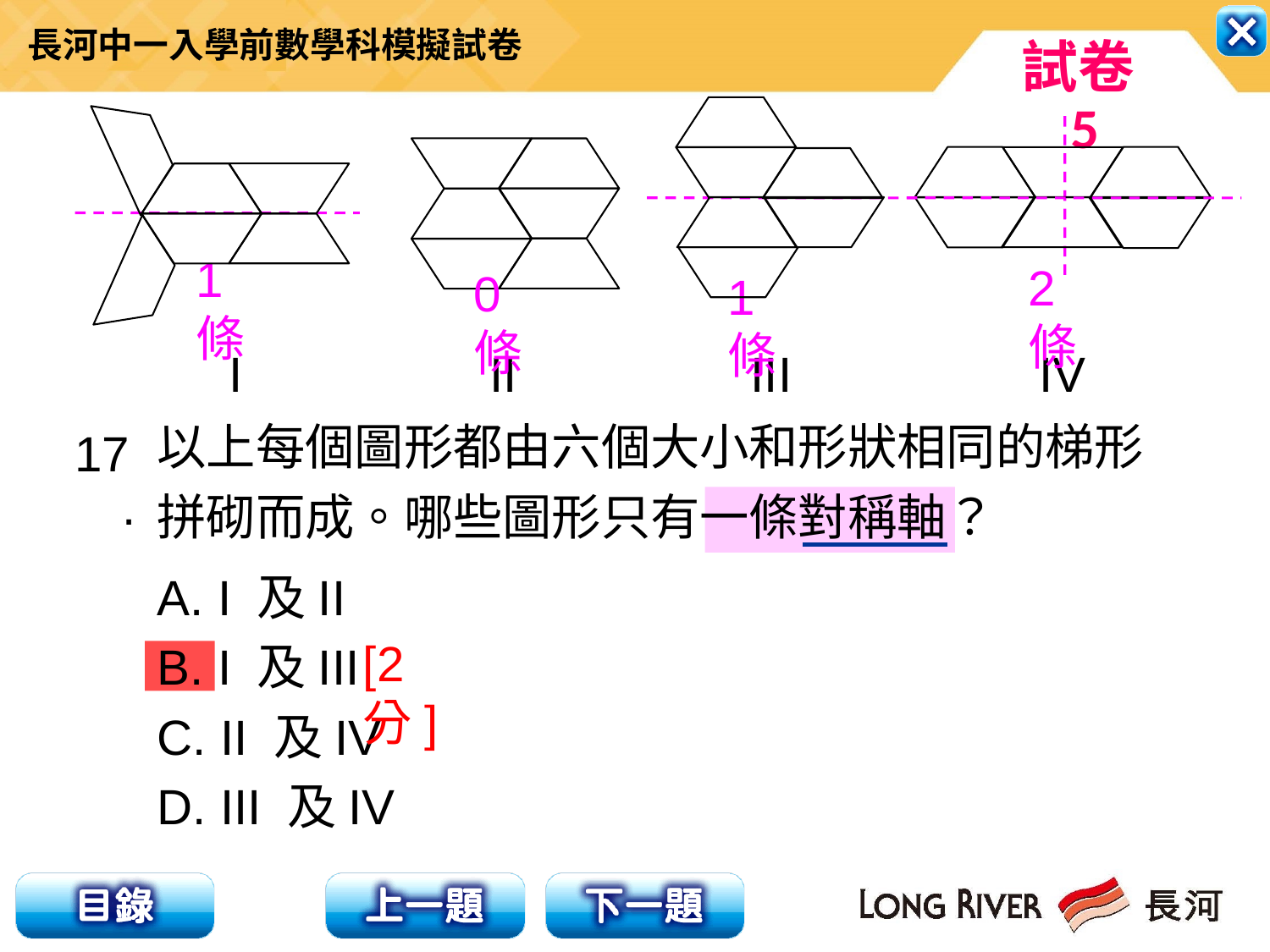

1條
2條
0條
1條
     I                  II                 III                  IV
以上每個圖形都由六個大小和形狀相同的梯形
拼砌而成。哪些圖形只有一條對稱軸？
A. I 及II
B. I 及III
C. II 及IV
D. III 及IV
17.

[2分]